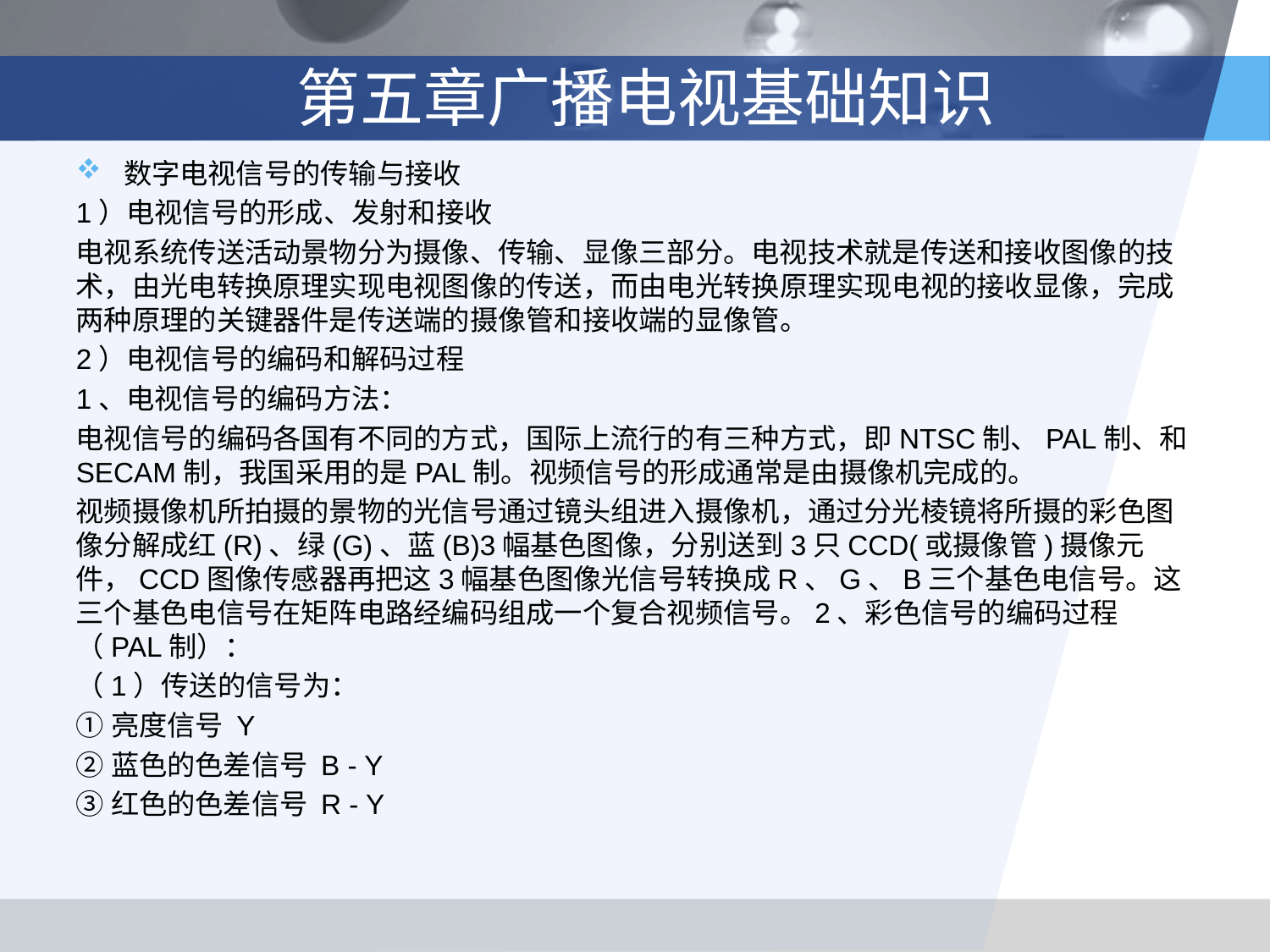

# 第五章广播电视基础知识
数字电视信号的传输与接收
1）电视信号的形成、发射和接收
电视系统传送活动景物分为摄像、传输、显像三部分。电视技术就是传送和接收图像的技术，由光电转换原理实现电视图像的传送，而由电光转换原理实现电视的接收显像，完成两种原理的关键器件是传送端的摄像管和接收端的显像管。
2）电视信号的编码和解码过程
1、电视信号的编码方法：
电视信号的编码各国有不同的方式，国际上流行的有三种方式，即NTSC制、PAL制、和SECAM制，我国采用的是PAL制。视频信号的形成通常是由摄像机完成的。
视频摄像机所拍摄的景物的光信号通过镜头组进入摄像机，通过分光棱镜将所摄的彩色图像分解成红(R)、绿(G)、蓝(B)3幅基色图像，分别送到3只CCD(或摄像管)摄像元件，CCD图像传感器再把这3幅基色图像光信号转换成R、G、B三个基色电信号。这三个基色电信号在矩阵电路经编码组成一个复合视频信号。2、彩色信号的编码过程（PAL制）：
（1）传送的信号为：
①亮度信号 Y
②蓝色的色差信号 B - Y
③红色的色差信号 R - Y